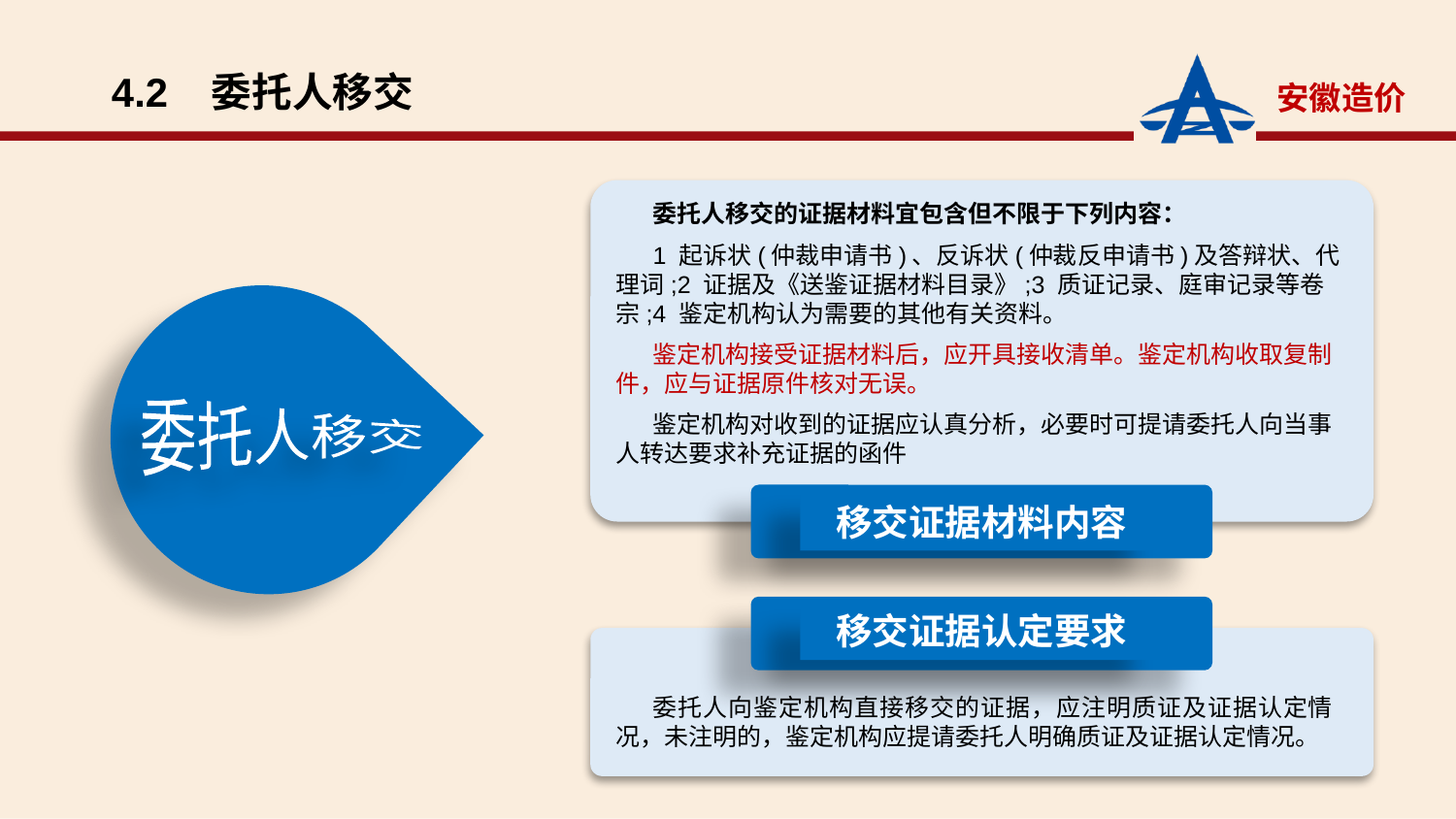

4.2   委托人移交

委托人移交的证据材料宜包含但不限于下列内容：
1 起诉状(仲裁申请书)、反诉状(仲裁反申请书)及答辩状、代理词;2 证据及《送鉴证据材料目录》;3 质证记录、庭审记录等卷宗;4 鉴定机构认为需要的其他有关资料。
鉴定机构接受证据材料后，应开具接收清单。鉴定机构收取复制件，应与证据原件核对无误。
鉴定机构对收到的证据应认真分析，必要时可提请委托人向当事人转达要求补充证据的函件

委托人移交

移交证据材料内容

移交证据认定要求

委托人向鉴定机构直接移交的证据，应注明质证及证据认定情况，未注明的，鉴定机构应提请委托人明确质证及证据认定情况。